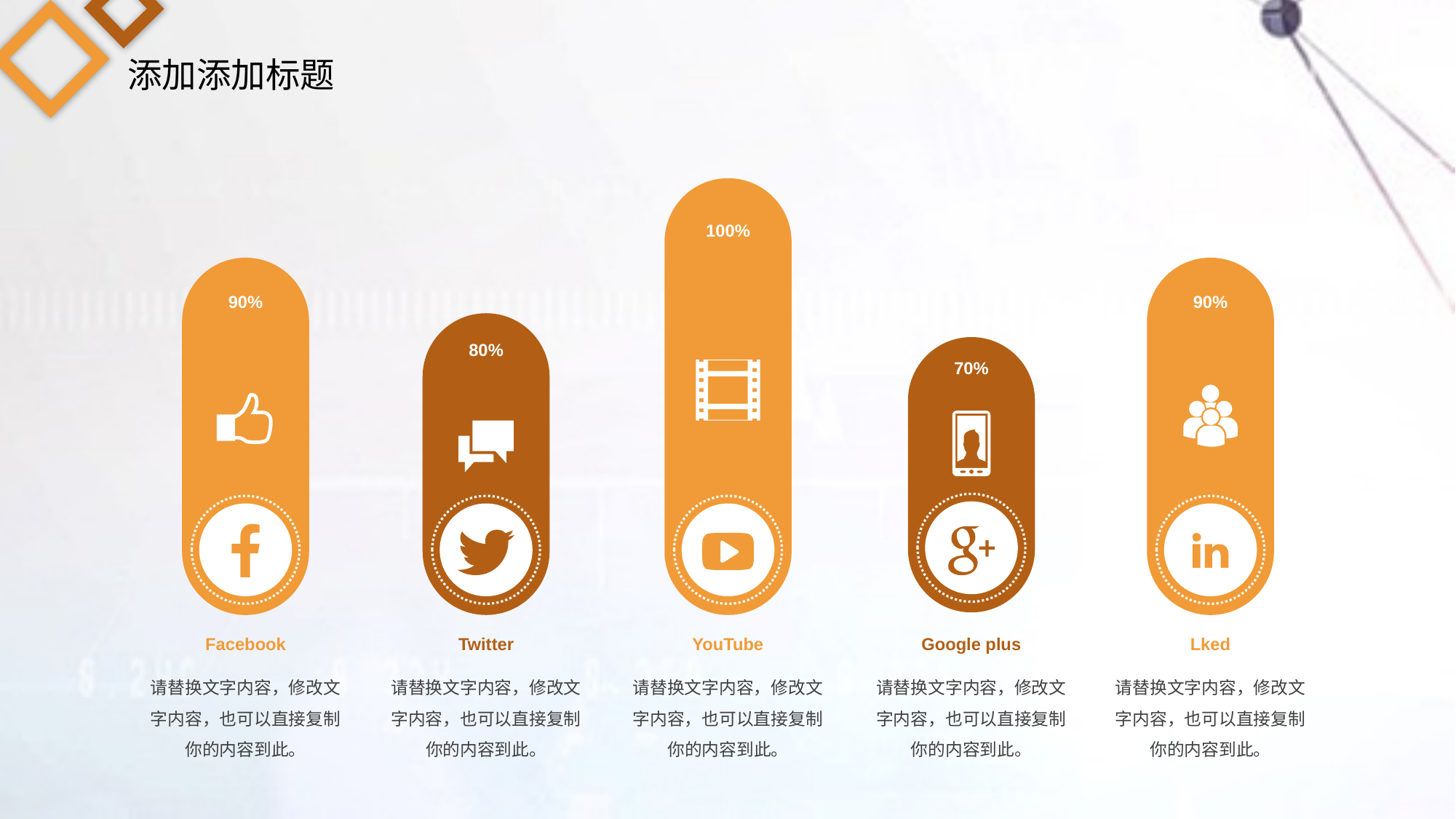

添加添加标题

100%

90%
90%

80%

70%

Facebook
Twitter
YouTube
Google plus
Lked
请替换文字内容，修改文字内容，也可以直接复制你的内容到此。
请替换文字内容，修改文字内容，也可以直接复制你的内容到此。
请替换文字内容，修改文字内容，也可以直接复制你的内容到此。
请替换文字内容，修改文字内容，也可以直接复制你的内容到此。
请替换文字内容，修改文字内容，也可以直接复制你的内容到此。